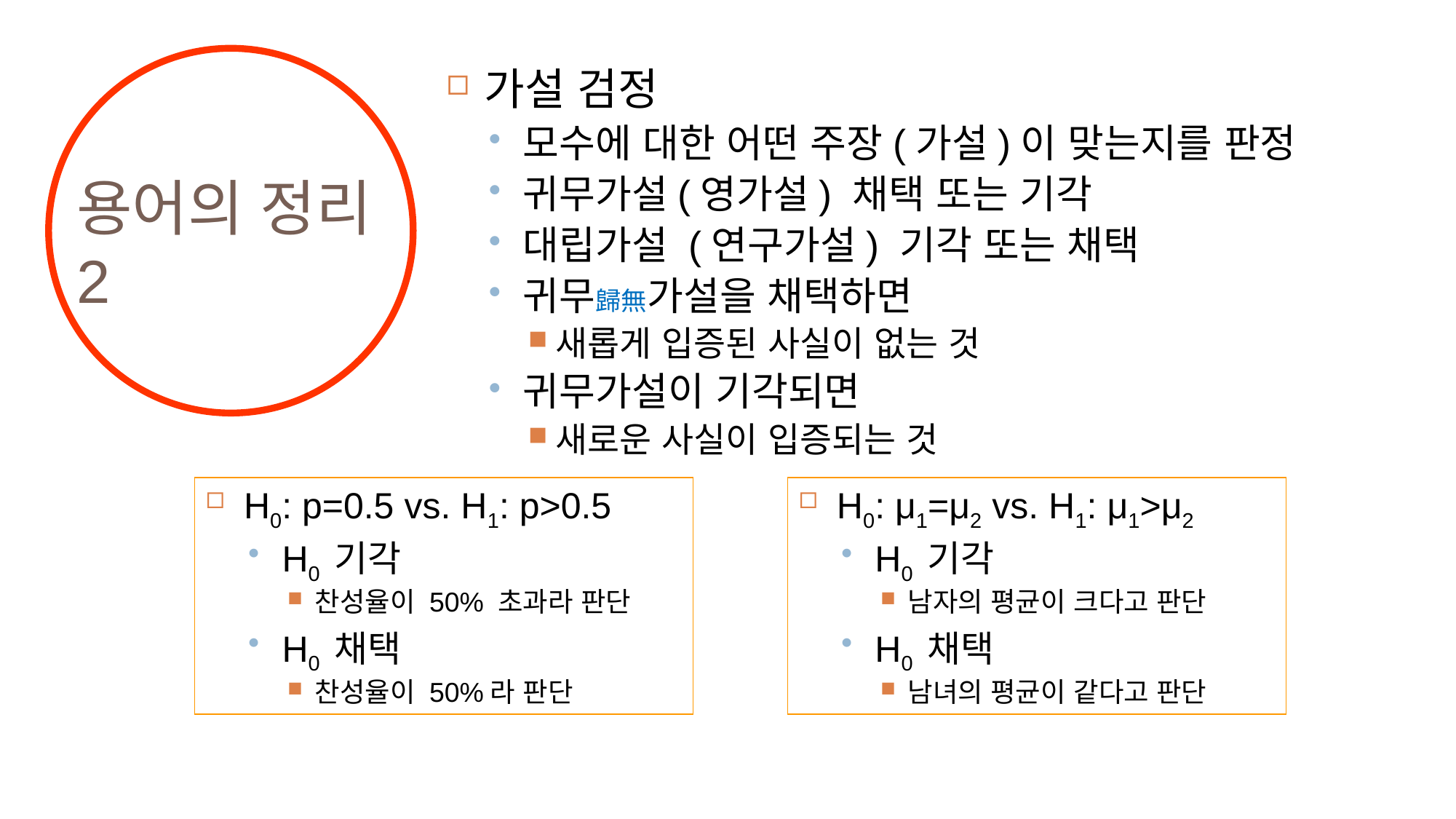

가설 검정
모수에 대한 어떤 주장(가설)이 맞는지를 판정
귀무가설(영가설) 채택 또는 기각
대립가설 (연구가설) 기각 또는 채택
귀무歸無가설을 채택하면
새롭게 입증된 사실이 없는 것
귀무가설이 기각되면
새로운 사실이 입증되는 것
용어의 정리
2
H0: p=0.5 vs. H1: p>0.5
H0 기각
찬성율이 50% 초과라 판단
H0 채택
찬성율이 50%라 판단
H0: μ1=μ2 vs. H1: μ1>μ2
H0 기각
남자의 평균이 크다고 판단
H0 채택
남녀의 평균이 같다고 판단